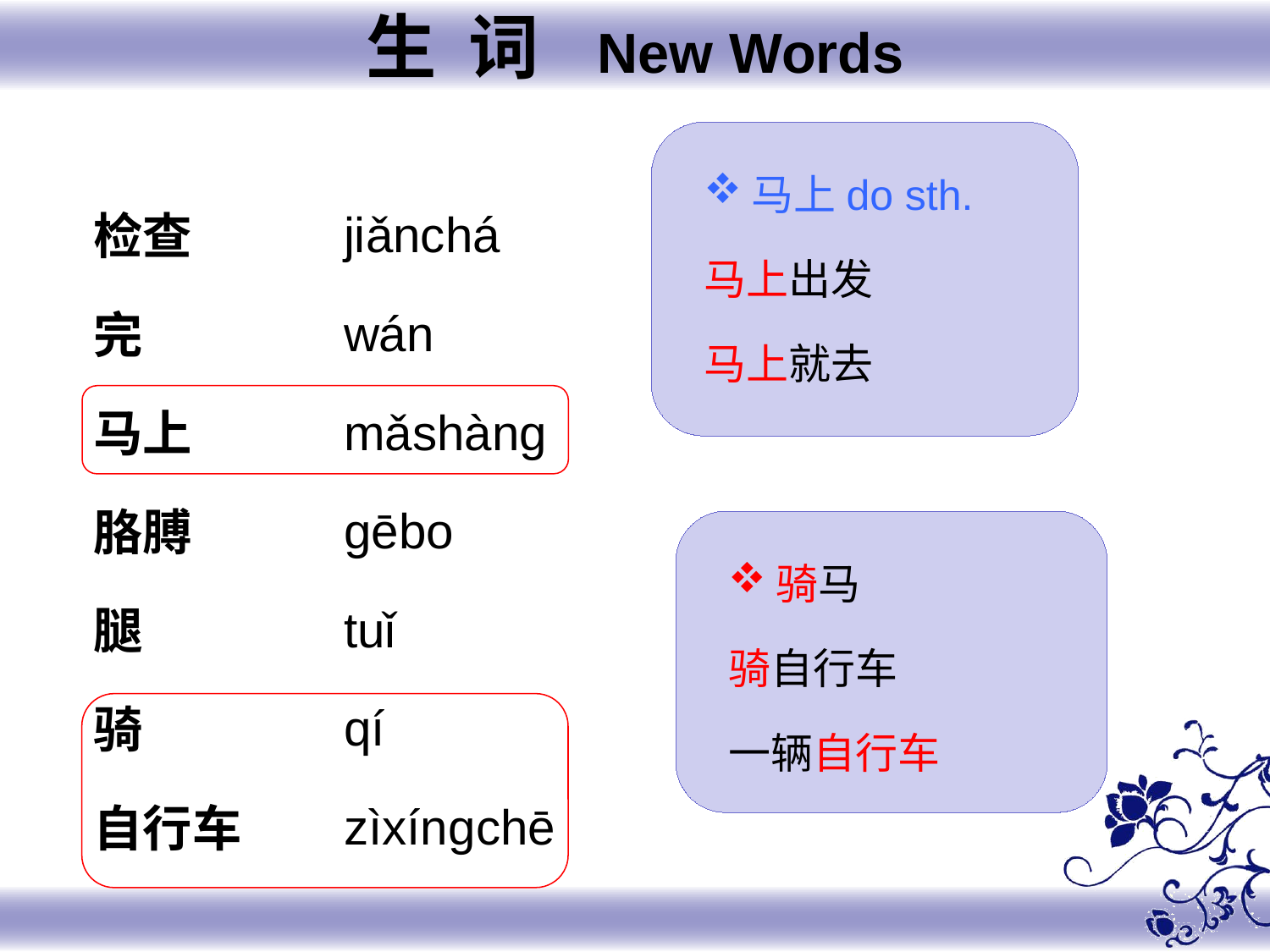

生  词   New Words

马上do sth.
马上出发
马上就去

jiǎnchá
wán
mǎshànɡ
ɡēbo
tuǐ
qí
zìxínɡchē
检查
完
马上
胳膊
腿
骑
自行车

骑马
骑自行车
一辆自行车